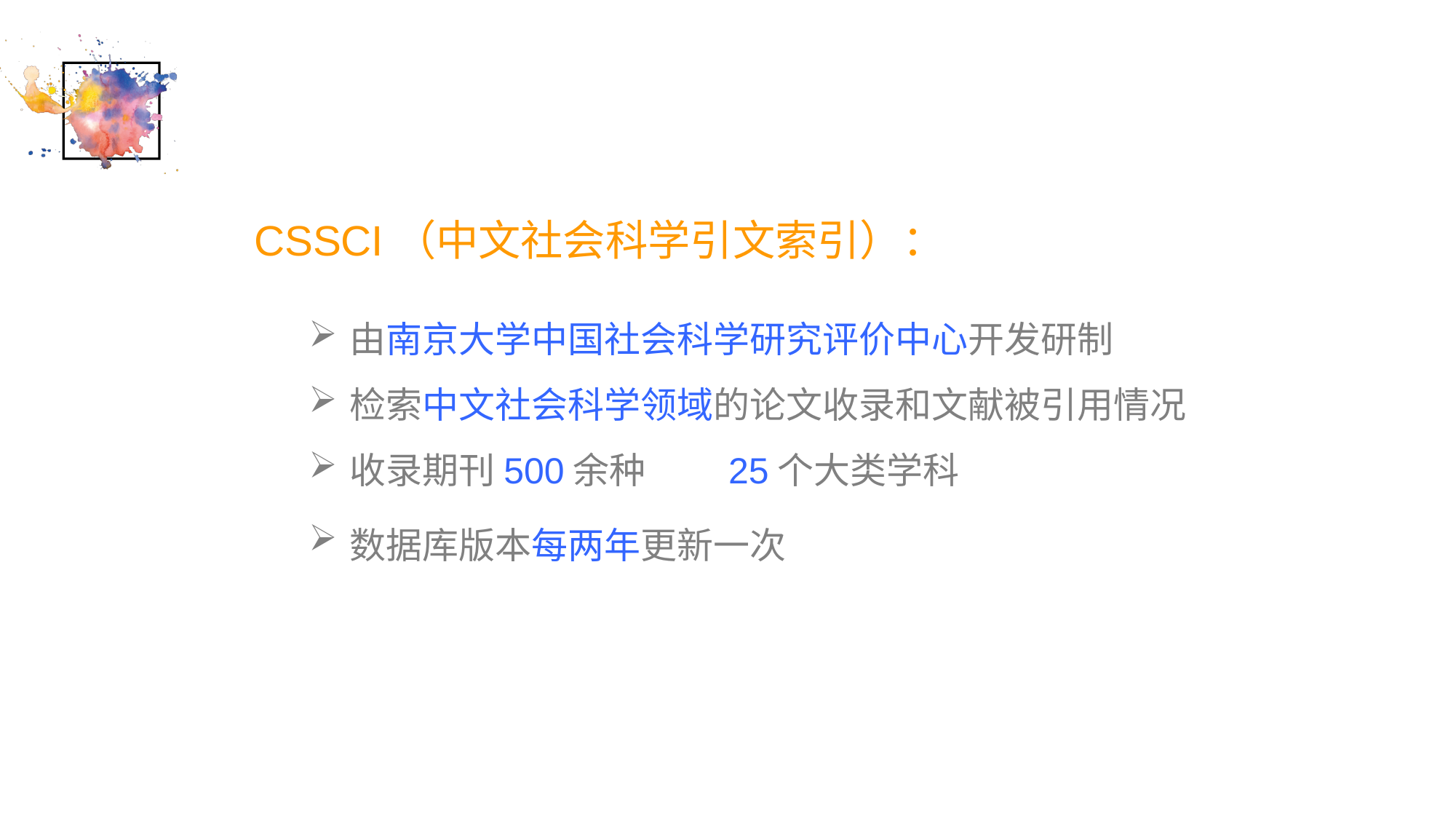

CSSCI（中文社会科学引文索引）：
由南京大学中国社会科学研究评价中心开发研制
检索中文社会科学领域的论文收录和文献被引用情况
收录期刊500余种         25个大类学科
数据库版本每两年更新一次